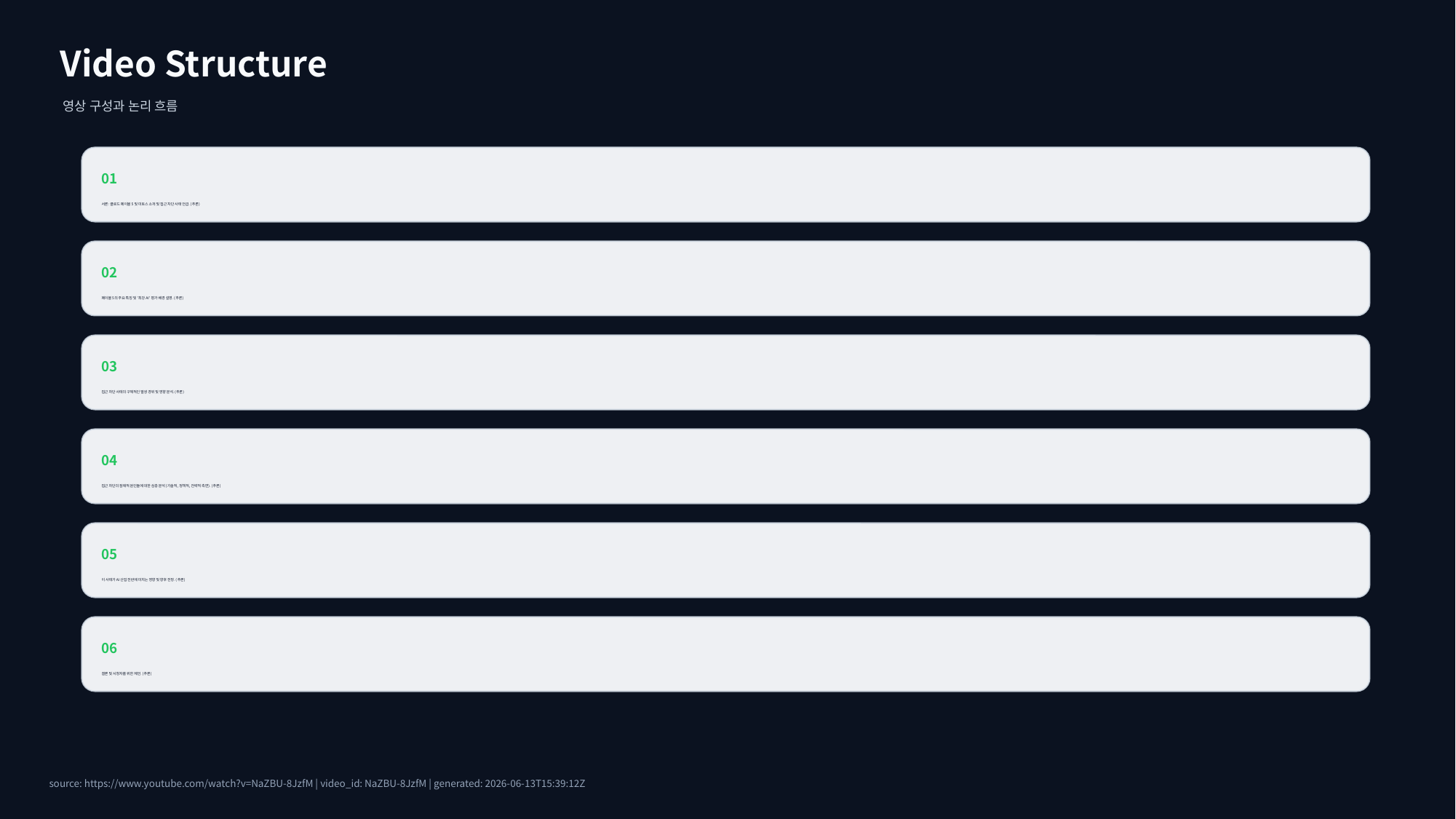

Video Structure
영상 구성과 논리 흐름

01
서론: 클로드 페이블 5 및 미토스 소개 및 접근 차단 사태 언급. (추론)

02
페이블 5의 주요 특징 및 '최강 AI' 평가 배경 설명. (추론)

03
접근 차단 사태의 구체적인 발생 경위 및 영향 분석. (추론)

04
접근 차단의 잠재적 원인들에 대한 심층 분석 (기술적, 정책적, 전략적 측면). (추론)

05
이 사태가 AI 산업 전반에 미치는 영향 및 향후 전망. (추론)

06
결론 및 시청자를 위한 제언. (추론)
source: https://www.youtube.com/watch?v=NaZBU-8JzfM | video_id: NaZBU-8JzfM | generated: 2026-06-13T15:39:12Z